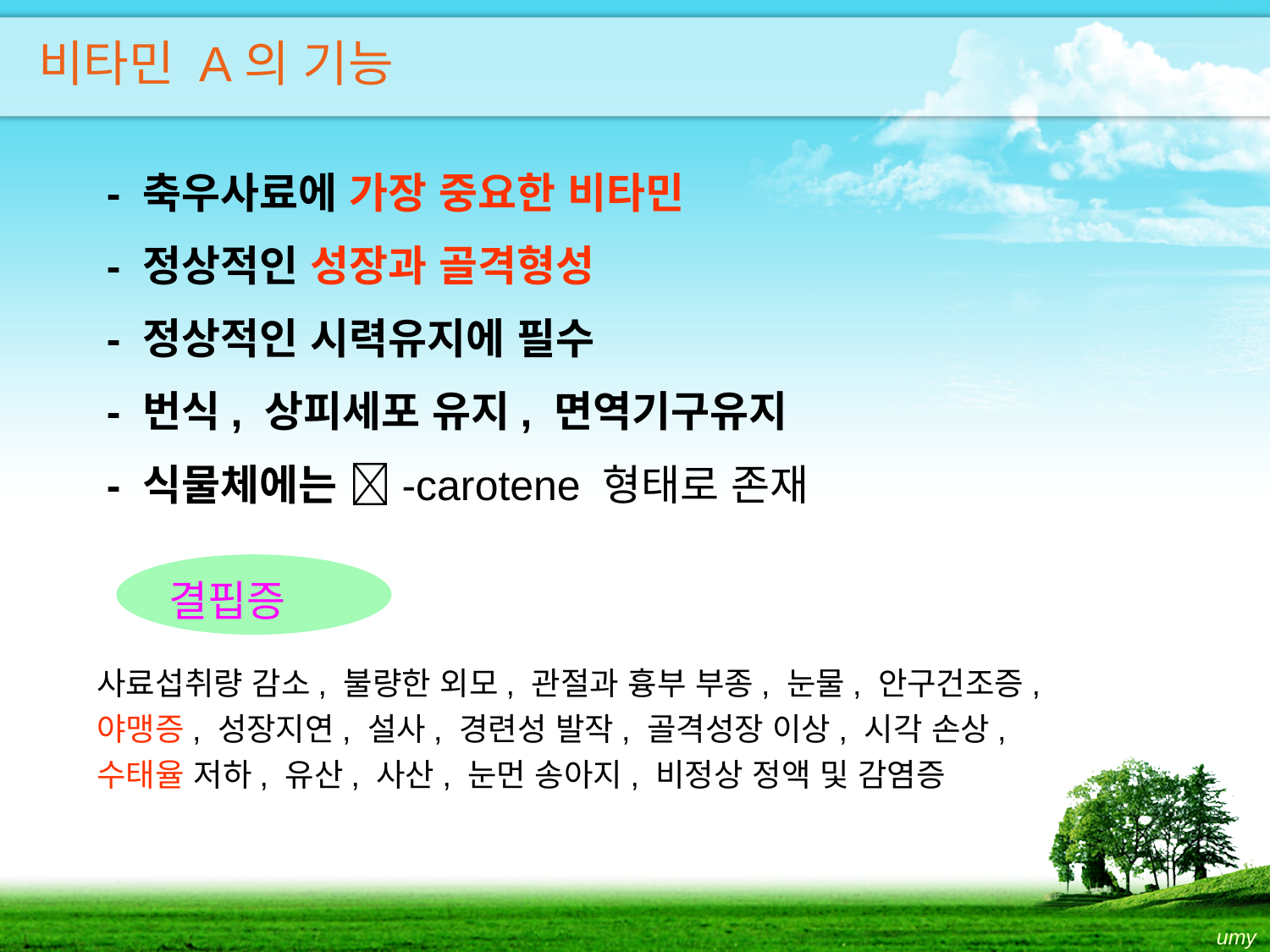

비타민 A의 기능
- 축우사료에 가장 중요한 비타민
- 정상적인 성장과 골격형성
- 정상적인 시력유지에 필수
- 번식, 상피세포 유지, 면역기구유지
- 식물체에는 β-carotene 형태로 존재
결핍증
사료섭취량 감소, 불량한 외모, 관절과 흉부 부종, 눈물, 안구건조증,   야맹증, 성장지연, 설사, 경련성 발작, 골격성장 이상, 시각 손상,  수태율 저하, 유산, 사산, 눈먼 송아지, 비정상 정액 및 감염증
umy